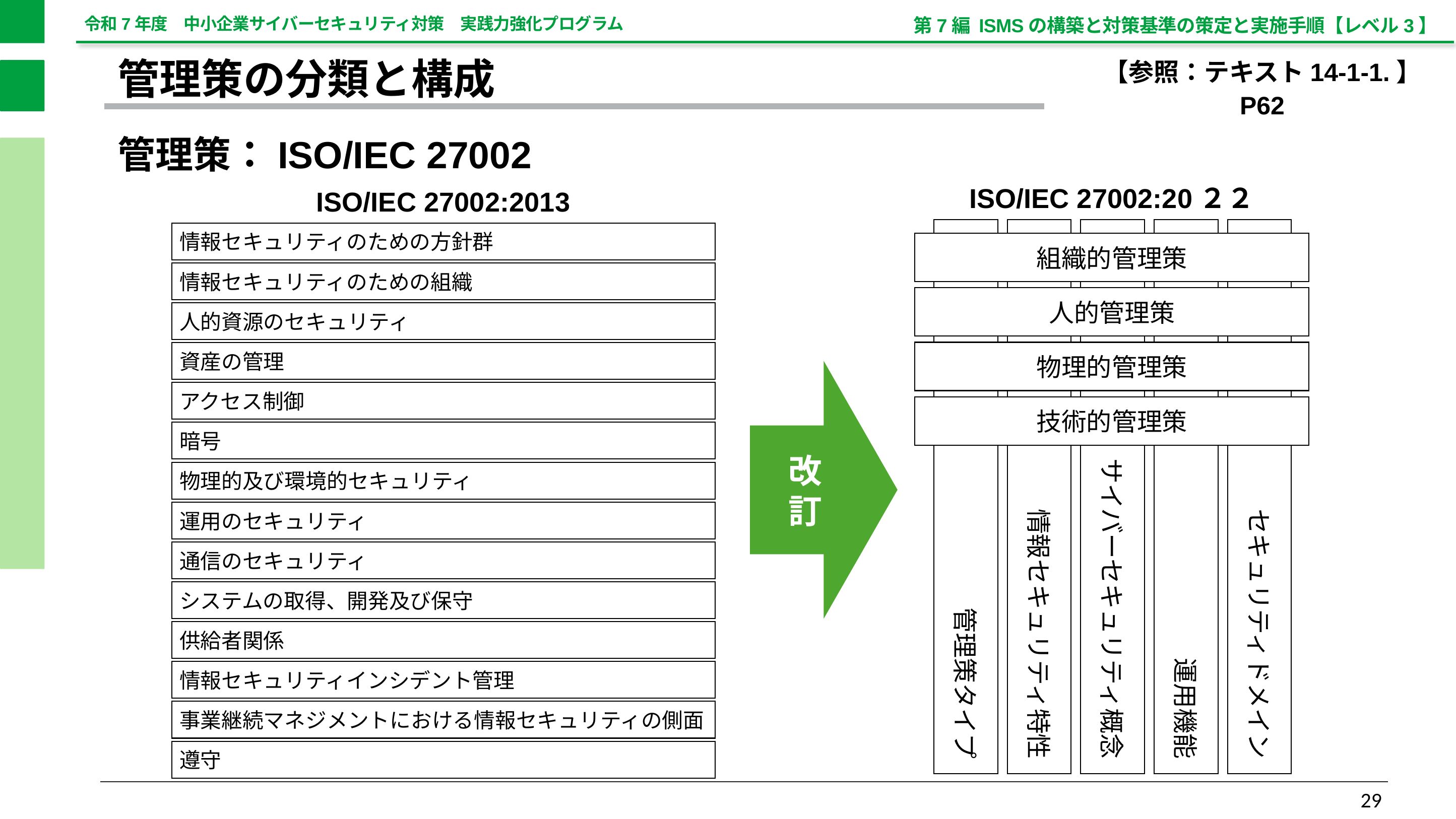

第7編 ISMSの構築と対策基準の策定と実施手順【レベル3】
【参照：テキスト14-1-1.】
P62
管理策の分類と構成
管理策：ISO/IEC 27002
ISO/IEC 27002:20２２
管理策タイプ
情報セキュリティ特性
サイバーセキュリティ概念
運用機能
セキュリティドメイン
組織的管理策
人的管理策
物理的管理策
技術的管理策
ISO/IEC 27002:2013
情報セキュリティのための方針群
情報セキュリティのための組織
人的資源のセキュリティ
資産の管理
アクセス制御
暗号
物理的及び環境的セキュリティ
運用のセキュリティ
通信のセキュリティ
システムの取得、開発及び保守
供給者関係
情報セキュリティインシデント管理
事業継続マネジメントにおける情報セキュリティの側面
遵守
改
訂